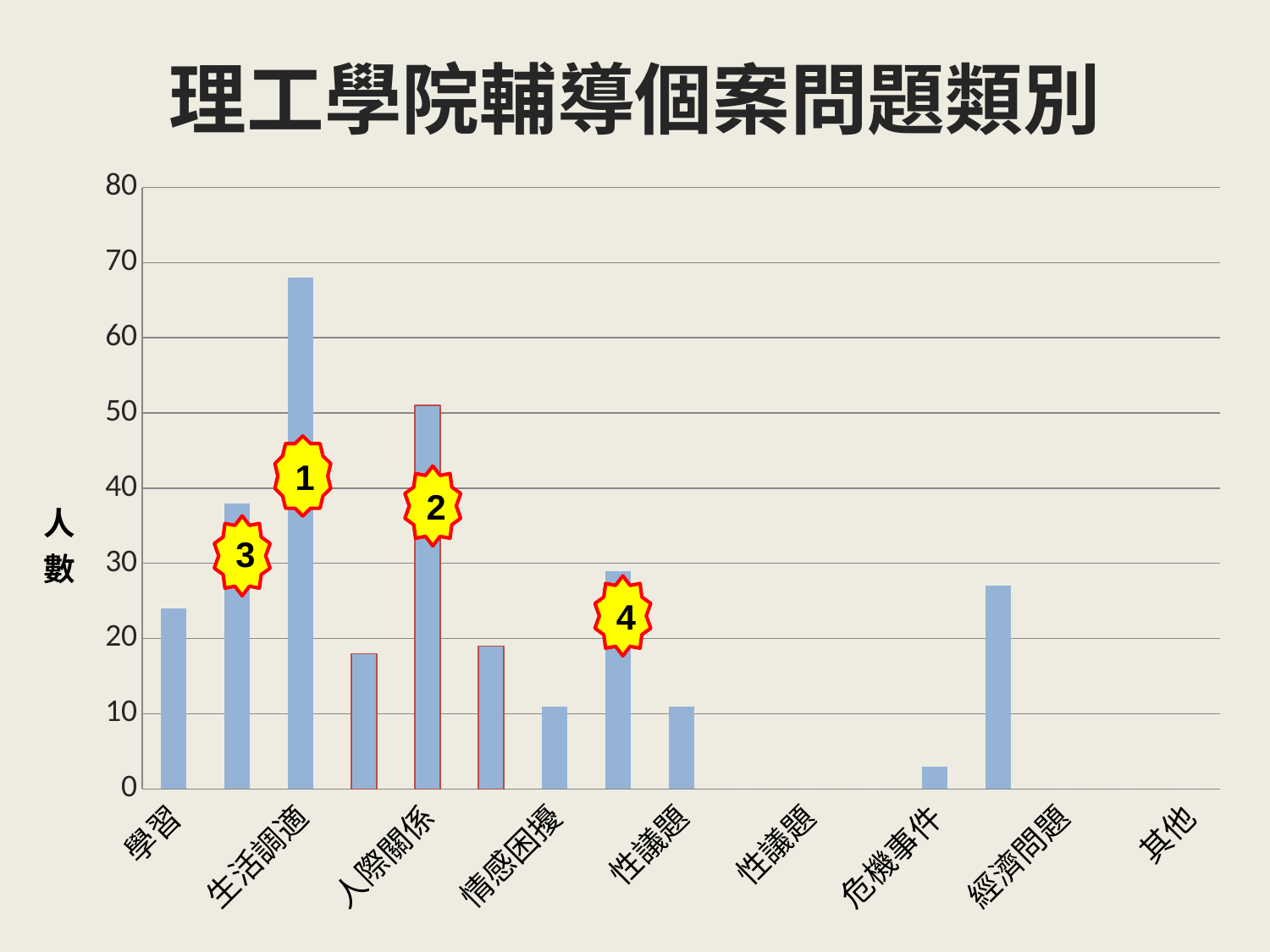

# 理工學院輔導個案問題類別

### Chart

| Category | 人數 |
|---|---|
| 學習 | 24.0 |
| 自我探索 | 38.0 |
| 生活調適 | 68.0 |
| 生涯探索 | 18.0 |
| 人際關係 | 51.0 |
| 家庭關係 | 19.0 |
| 情感困擾 | 11.0 |
| 心理疾患 | 29.0 |
| 性議題 | 11.0 |
| 成癮行為 | 0.0 |
| 性議題 | 0.0 |
| 偏差行為 | 0.0 |
| 危機事件 | 3.0 |
| 心理測驗 | 27.0 |
| 經濟問題 | 0.0 |
| 生理健康 | 0.0 |
| 其他 | 0.0 |
1
2
4